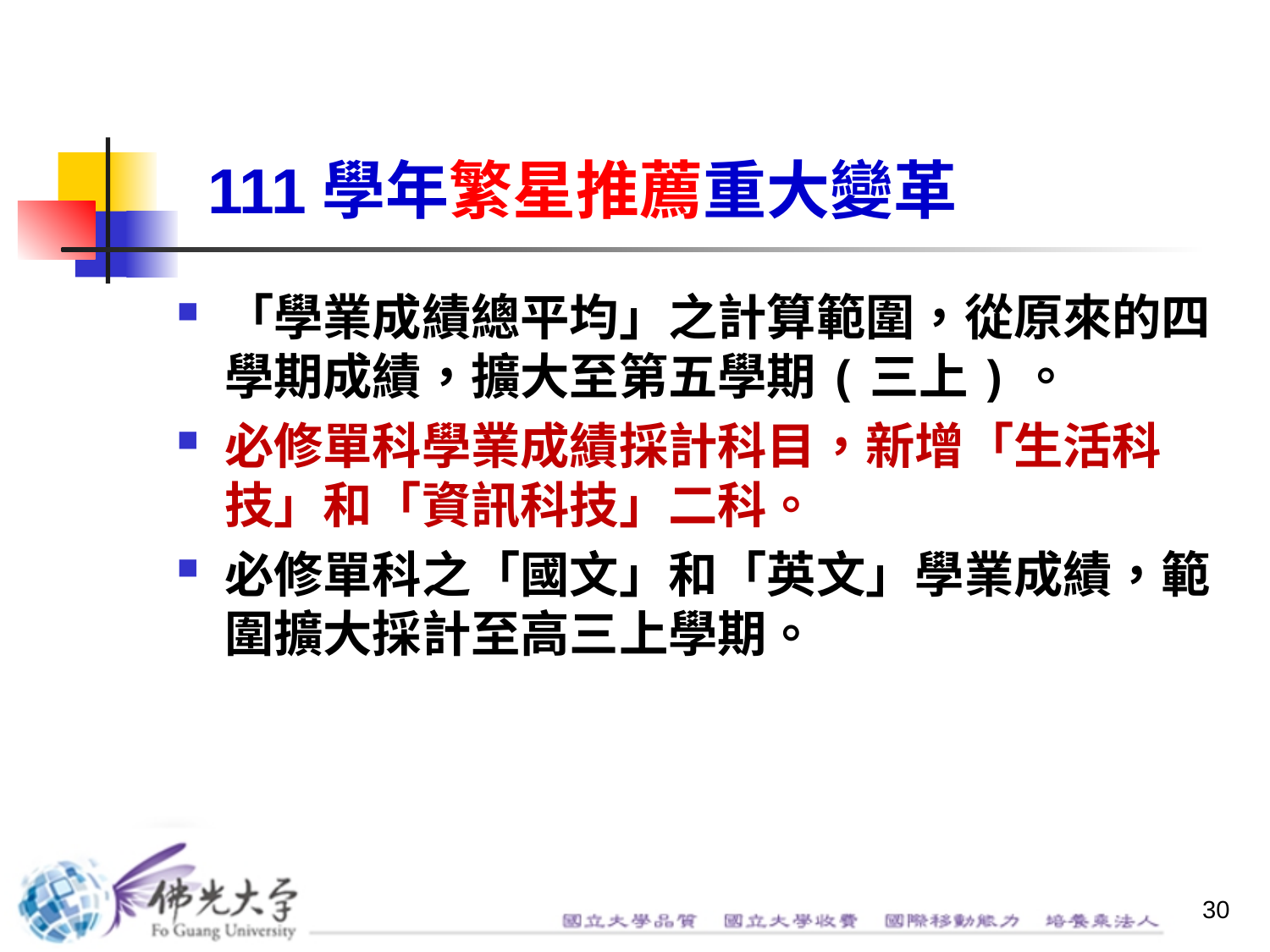

# 111學年繁星推薦重大變革
「學業成績總平均」之計算範圍，從原來的四學期成績，擴大至第五學期(三上)。
必修單科學業成績採計科目，新增「生活科技」和「資訊科技」二科。
必修單科之「國文」和「英文」學業成績，範圍擴大採計至高三上學期。

30